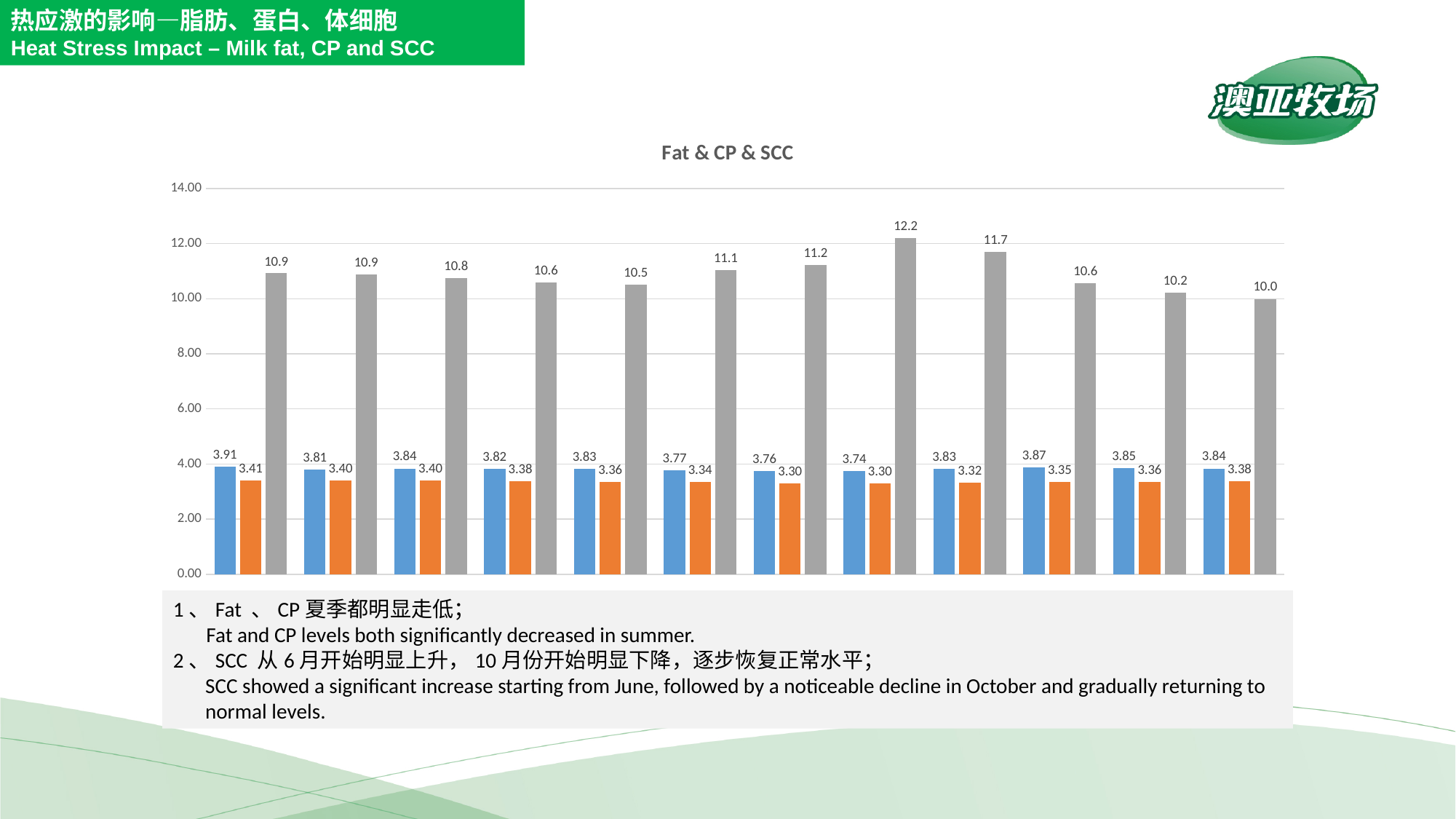

热应激的影响—脂肪、蛋白、体细胞
Heat Stress Impact – Milk fat, CP and SCC

### Chart: Fat & CP & SCC

| Category | FAT | CP | SCC |
|---|---|---|---|
| 45292 | 3.91 | 3.41 | 10.92 |
| 45323 | 3.81 | 3.4 | 10.88 |
| 45352 | 3.84 | 3.4 | 10.75 |
| 45383 | 3.82 | 3.38 | 10.6 |
| 45413 | 3.83 | 3.36 | 10.52 |
| 45444 | 3.77 | 3.34 | 11.05 |
| 45474 | 3.76 | 3.3 | 11.23 |
| 45505 | 3.74 | 3.3 | 12.19 |
| 45536 | 3.83 | 3.32 | 11.69 |
| 45566 | 3.87 | 3.35 | 10.57 |
| 45597 | 3.85 | 3.36 | 10.21 |
| 45627 | 3.84 | 3.38 | 9.99 |
1、Fat 、CP夏季都明显走低；
       Fat and CP levels both significantly decreased in summer.
2、SCC 从6月开始明显上升，10月份开始明显下降，逐步恢复正常水平；
SCC showed a significant increase starting from June, followed by a noticeable decline in October and gradually returning to normal levels.